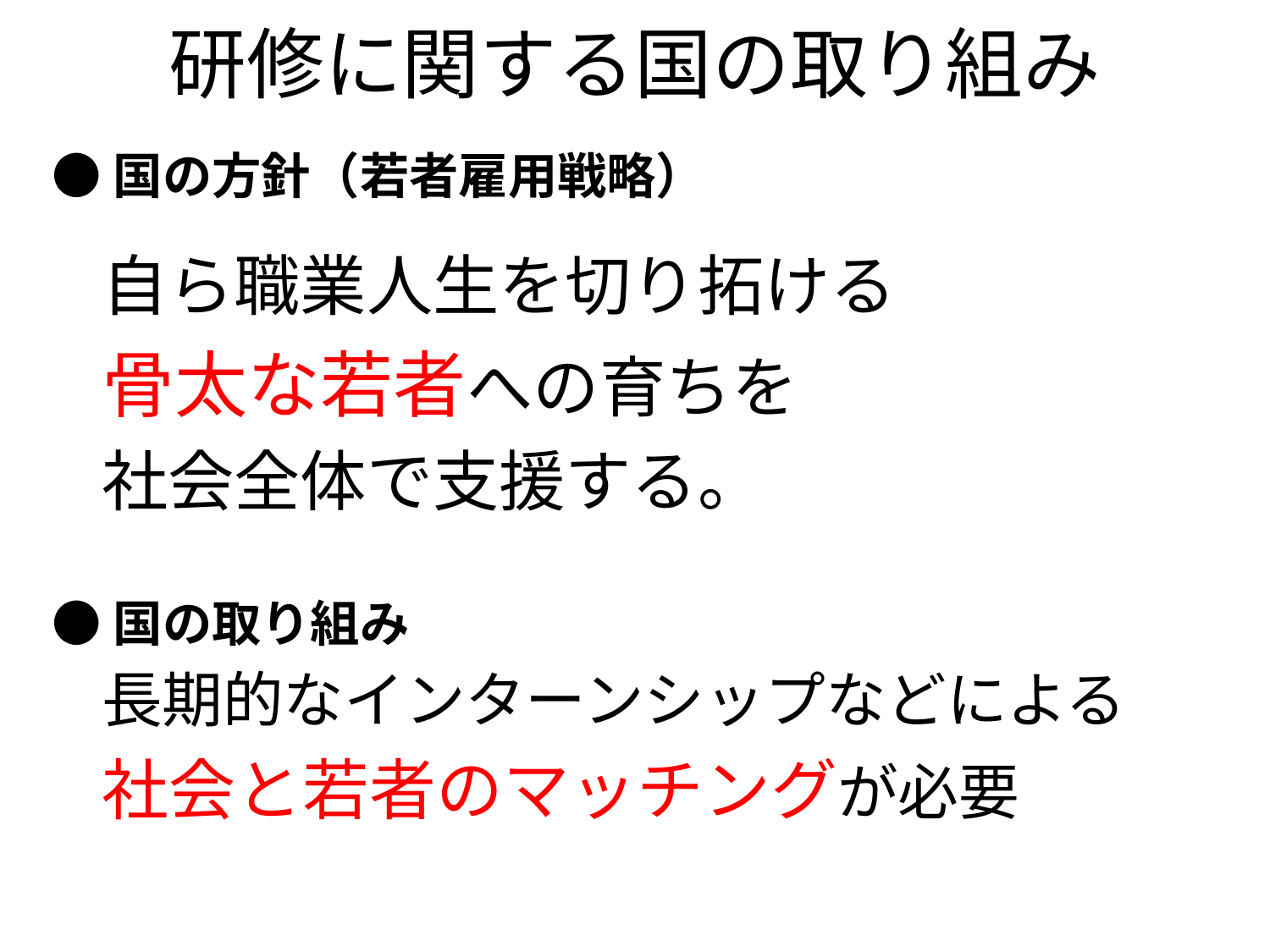

# 研修に関する国の取り組み
●国の方針（若者雇用戦略）
自ら職業人生を切り拓ける
骨太な若者への育ちを
社会全体で支援する。
●国の取り組み
長期的なインターンシップなどによる
社会と若者のマッチングが必要